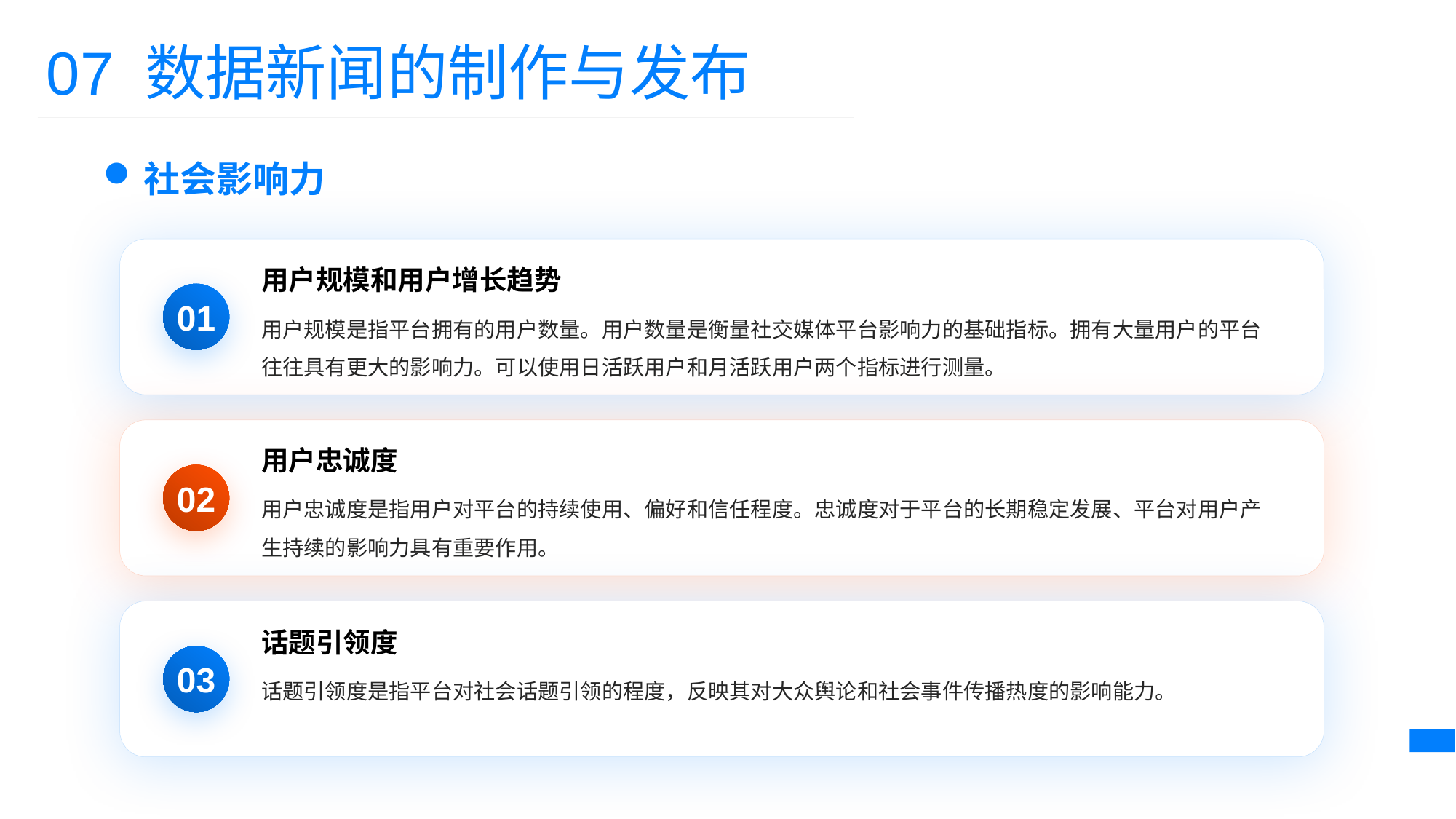

07 数据新闻的制作与发布
社会影响力

用户规模和用户增长趋势
01
用户规模是指平台拥有的用户数量。用户数量是衡量社交媒体平台影响力的基础指标。拥有大量用户的平台往往具有更大的影响力。可以使用日活跃用户和月活跃用户两个指标进行测量。

用户忠诚度
02
用户忠诚度是指用户对平台的持续使用、偏好和信任程度。忠诚度对于平台的长期稳定发展、平台对用户产生持续的影响力具有重要作用。

话题引领度
03
话题引领度是指平台对社会话题引领的程度，反映其对大众舆论和社会事件传播热度的影响能力。